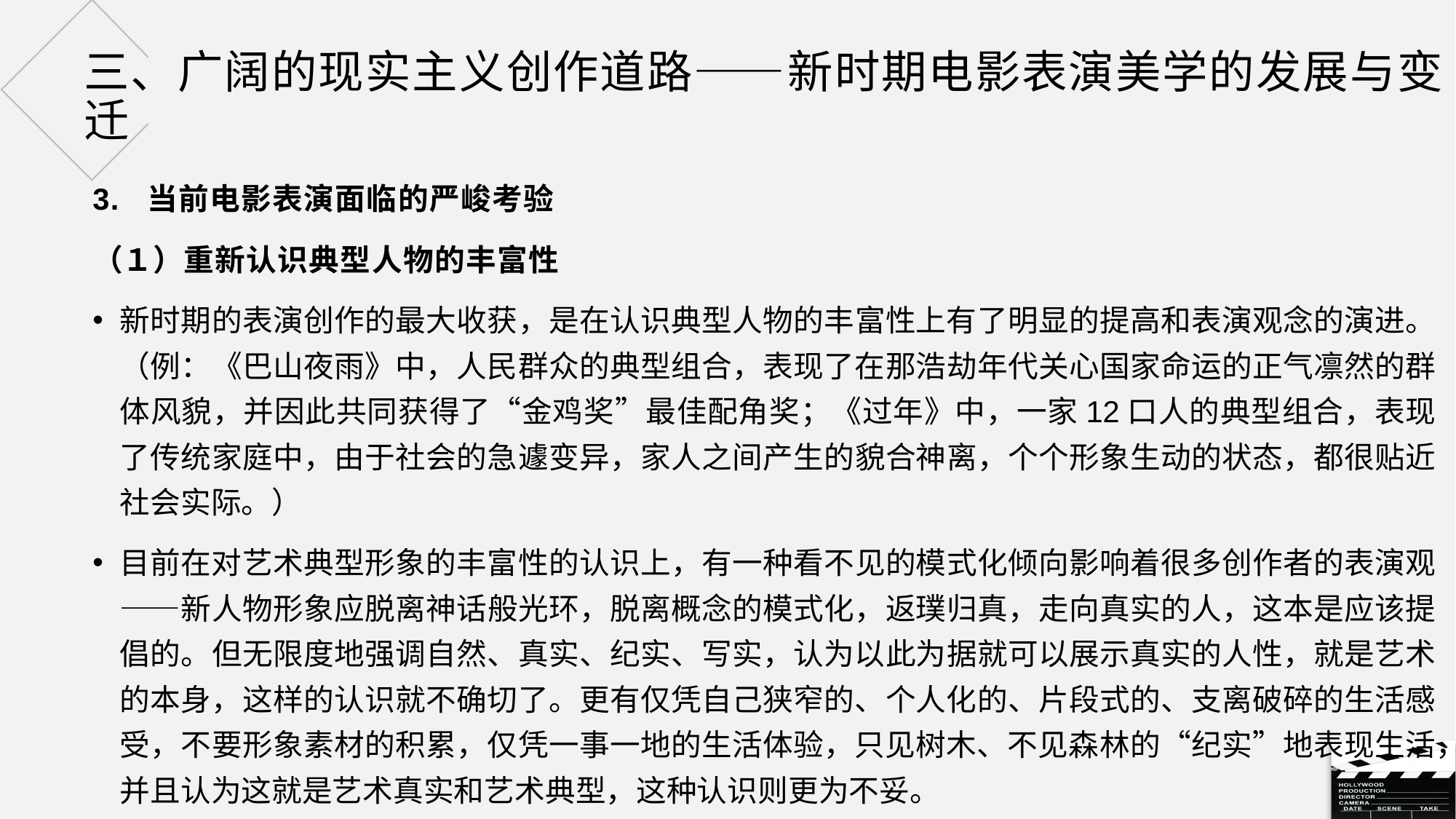

# 三、广阔的现实主义创作道路——新时期电影表演美学的发展与变迁
当前电影表演面临的严峻考验
（１）重新认识典型人物的丰富性
新时期的表演创作的最大收获，是在认识典型人物的丰富性上有了明显的提高和表演观念的演进。（例：《巴山夜雨》中，人民群众的典型组合，表现了在那浩劫年代关心国家命运的正气凛然的群体风貌，并因此共同获得了“金鸡奖”最佳配角奖；《过年》中，一家12口人的典型组合，表现了传统家庭中，由于社会的急遽变异，家人之间产生的貌合神离，个个形象生动的状态，都很贴近社会实际。）
目前在对艺术典型形象的丰富性的认识上，有一种看不见的模式化倾向影响着很多创作者的表演观——新人物形象应脱离神话般光环，脱离概念的模式化，返璞归真，走向真实的人，这本是应该提倡的。但无限度地强调自然、真实、纪实、写实，认为以此为据就可以展示真实的人性，就是艺术的本身，这样的认识就不确切了。更有仅凭自己狭窄的、个人化的、片段式的、支离破碎的生活感受，不要形象素材的积累，仅凭一事一地的生活体验，只见树木、不见森林的“纪实”地表现生活，并且认为这就是艺术真实和艺术典型，这种认识则更为不妥。